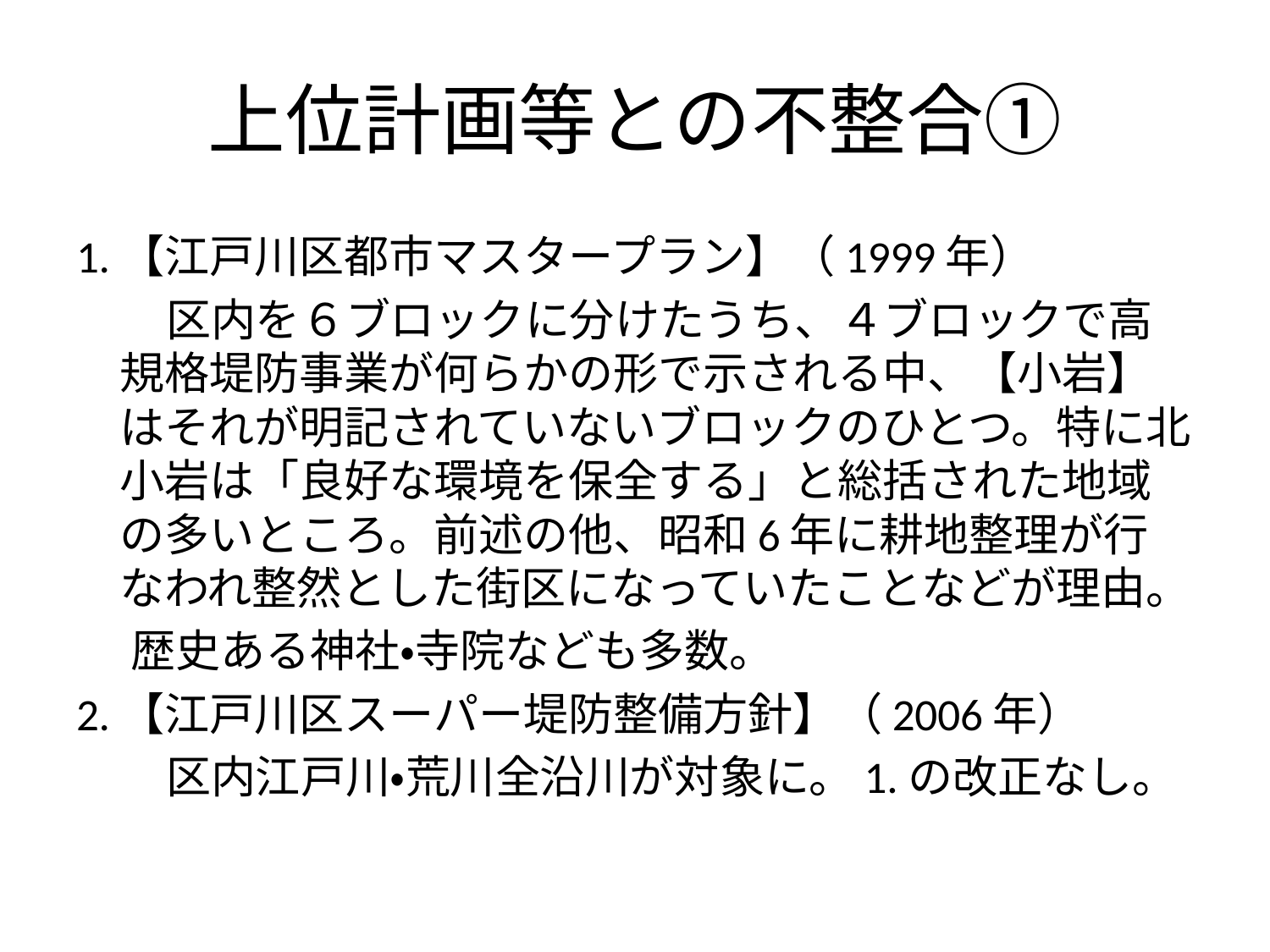

# 上位計画等との不整合①
1.【江戸川区都市マスタープラン】（1999年）
　　区内を６ブロックに分けたうち、４ブロックで高規格堤防事業が何らかの形で示される中、【小岩】はそれが明記されていないブロックのひとつ。特に北小岩は「良好な環境を保全する」と総括された地域の多いところ。前述の他、昭和6年に耕地整理が行なわれ整然とした街区になっていたことなどが理由。
　 歴史ある神社・寺院なども多数。
2.【江戸川区スーパー堤防整備方針】（2006年）
　　区内江戸川・荒川全沿川が対象に。1.の改正なし。